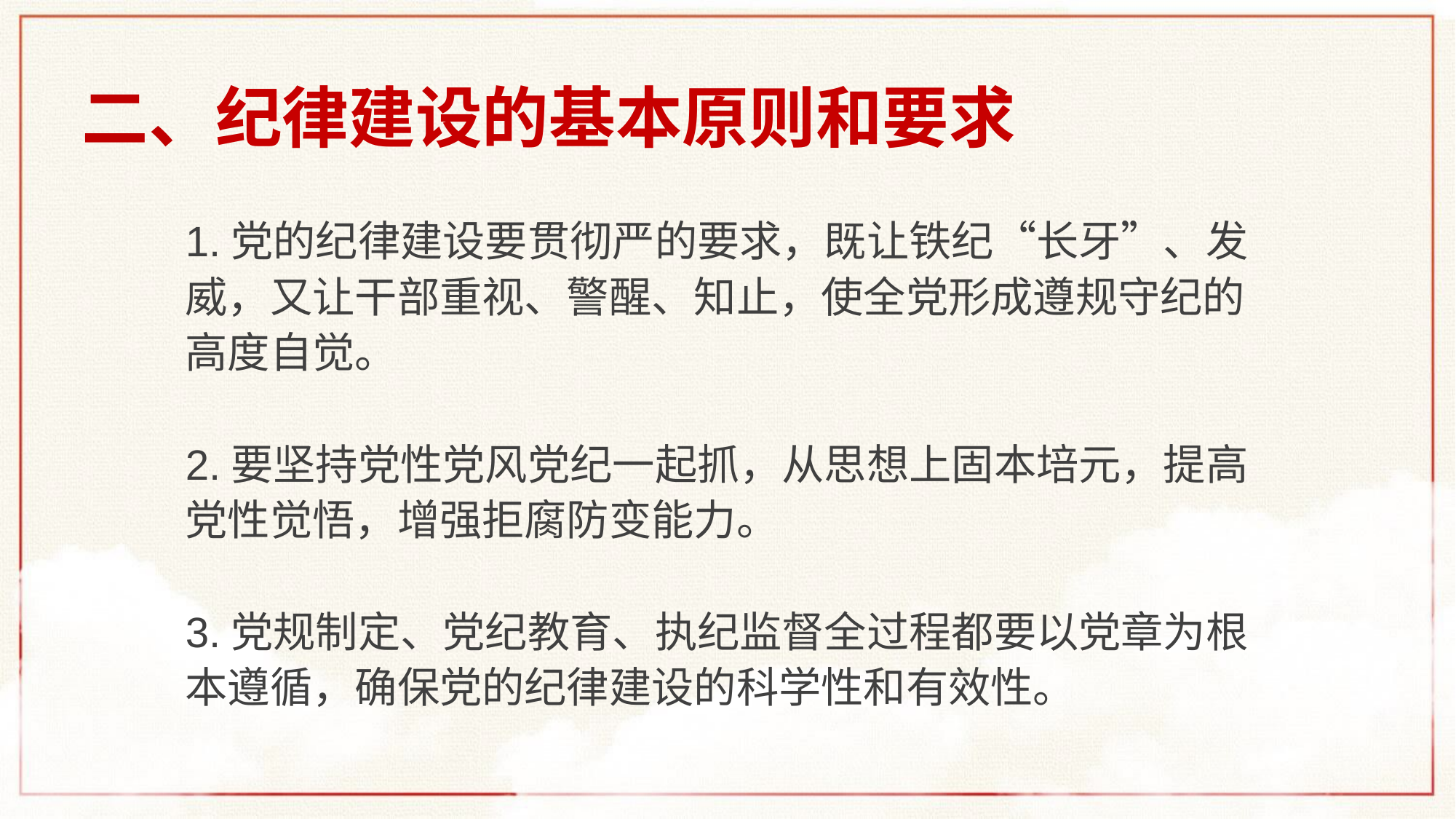

# 二、纪律建设的基本原则和要求
1.党的纪律建设要贯彻严的要求，既让铁纪“长牙”、发威，又让干部重视、警醒、知止，使全党形成遵规守纪的高度自觉。

2.要坚持党性党风党纪一起抓，从思想上固本培元，提高党性觉悟，增强拒腐防变能力。

3.党规制定、党纪教育、执纪监督全过程都要以党章为根本遵循，确保党的纪律建设的科学性和有效性。